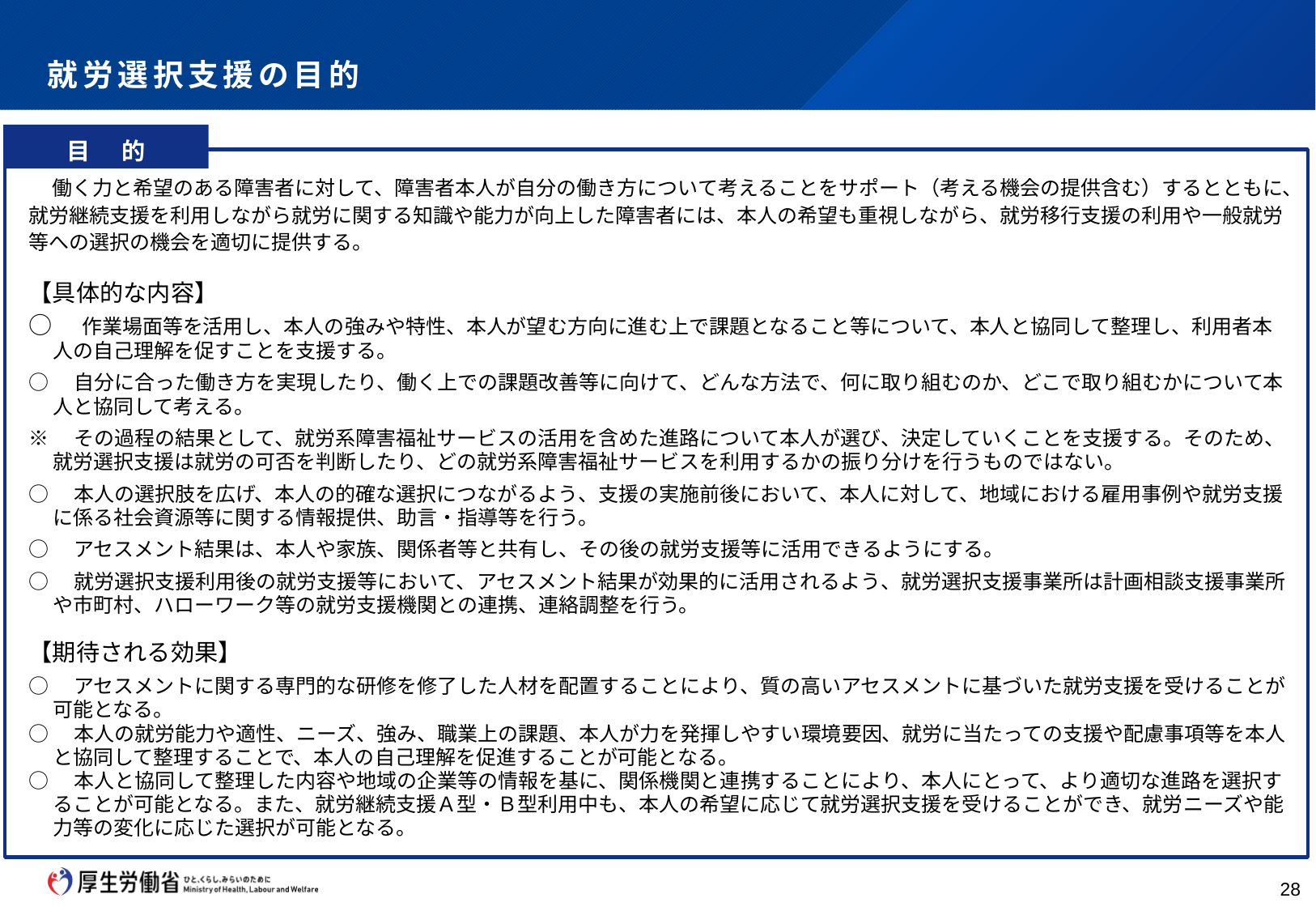

# 就労選択支援の目的
目　的
　働く力と希望のある障害者に対して、障害者本人が自分の働き方について考えることをサポート（考える機会の提供含む）するとともに、就労継続支援を利用しながら就労に関する知識や能力が向上した障害者には、本人の希望も重視しながら、就労移行支援の利用や一般就労等への選択の機会を適切に提供する。

【具体的な内容】
○　作業場面等を活用し、本人の強みや特性、本人が望む方向に進む上で課題となること等について、本人と協同して整理し、利用者本人の自己理解を促すことを支援する。
○　自分に合った働き方を実現したり、働く上での課題改善等に向けて、どんな方法で、何に取り組むのか、どこで取り組むかについて本人と協同して考える。
※　その過程の結果として、就労系障害福祉サービスの活用を含めた進路について本人が選び、決定していくことを支援する。そのため、就労選択支援は就労の可否を判断したり、どの就労系障害福祉サービスを利用するかの振り分けを行うものではない。
○　本人の選択肢を広げ、本人の的確な選択につながるよう、支援の実施前後において、本人に対して、地域における雇用事例や就労支援に係る社会資源等に関する情報提供、助言・指導等を行う。
○　アセスメント結果は、本人や家族、関係者等と共有し、その後の就労支援等に活用できるようにする。
○　就労選択支援利用後の就労支援等において、アセスメント結果が効果的に活用されるよう、就労選択支援事業所は計画相談支援事業所や市町村、ハローワーク等の就労支援機関との連携、連絡調整を行う。

【期待される効果】
○　アセスメントに関する専門的な研修を修了した人材を配置することにより、質の高いアセスメントに基づいた就労支援を受けることが可能となる。
○　本人の就労能力や適性、ニーズ、強み、職業上の課題、本人が力を発揮しやすい環境要因、就労に当たっての支援や配慮事項等を本人と協同して整理することで、本人の自己理解を促進することが可能となる。
○　本人と協同して整理した内容や地域の企業等の情報を基に、関係機関と連携することにより、本人にとって、より適切な進路を選択することが可能となる。また、就労継続支援Ａ型・Ｂ型利用中も、本人の希望に応じて就労選択支援を受けることができ、就労ニーズや能力等の変化に応じた選択が可能となる。
28